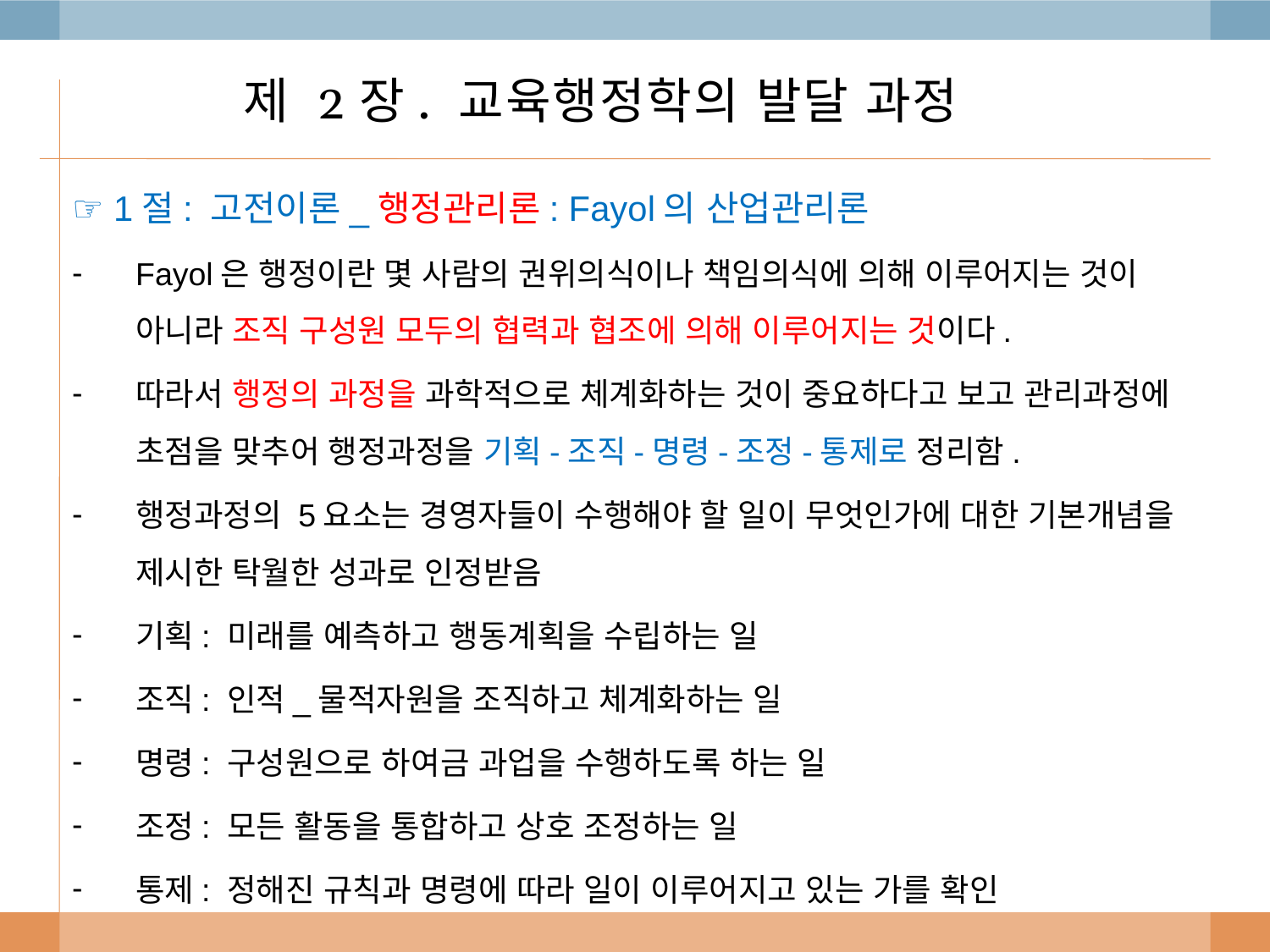

# 제 2장. 교육행정학의 발달 과정
☞ 1절: 고전이론_행정관리론: Fayol의 산업관리론
Fayol은 행정이란 몇 사람의 권위의식이나 책임의식에 의해 이루어지는 것이 아니라 조직 구성원 모두의 협력과 협조에 의해 이루어지는 것이다.
따라서 행정의 과정을 과학적으로 체계화하는 것이 중요하다고 보고 관리과정에 초점을 맞추어 행정과정을 기획-조직-명령-조정-통제로 정리함.
행정과정의 5요소는 경영자들이 수행해야 할 일이 무엇인가에 대한 기본개념을 제시한 탁월한 성과로 인정받음
기획: 미래를 예측하고 행동계획을 수립하는 일
조직: 인적_물적자원을 조직하고 체계화하는 일
명령: 구성원으로 하여금 과업을 수행하도록 하는 일
조정: 모든 활동을 통합하고 상호 조정하는 일
통제: 정해진 규칙과 명령에 따라 일이 이루어지고 있는 가를 확인